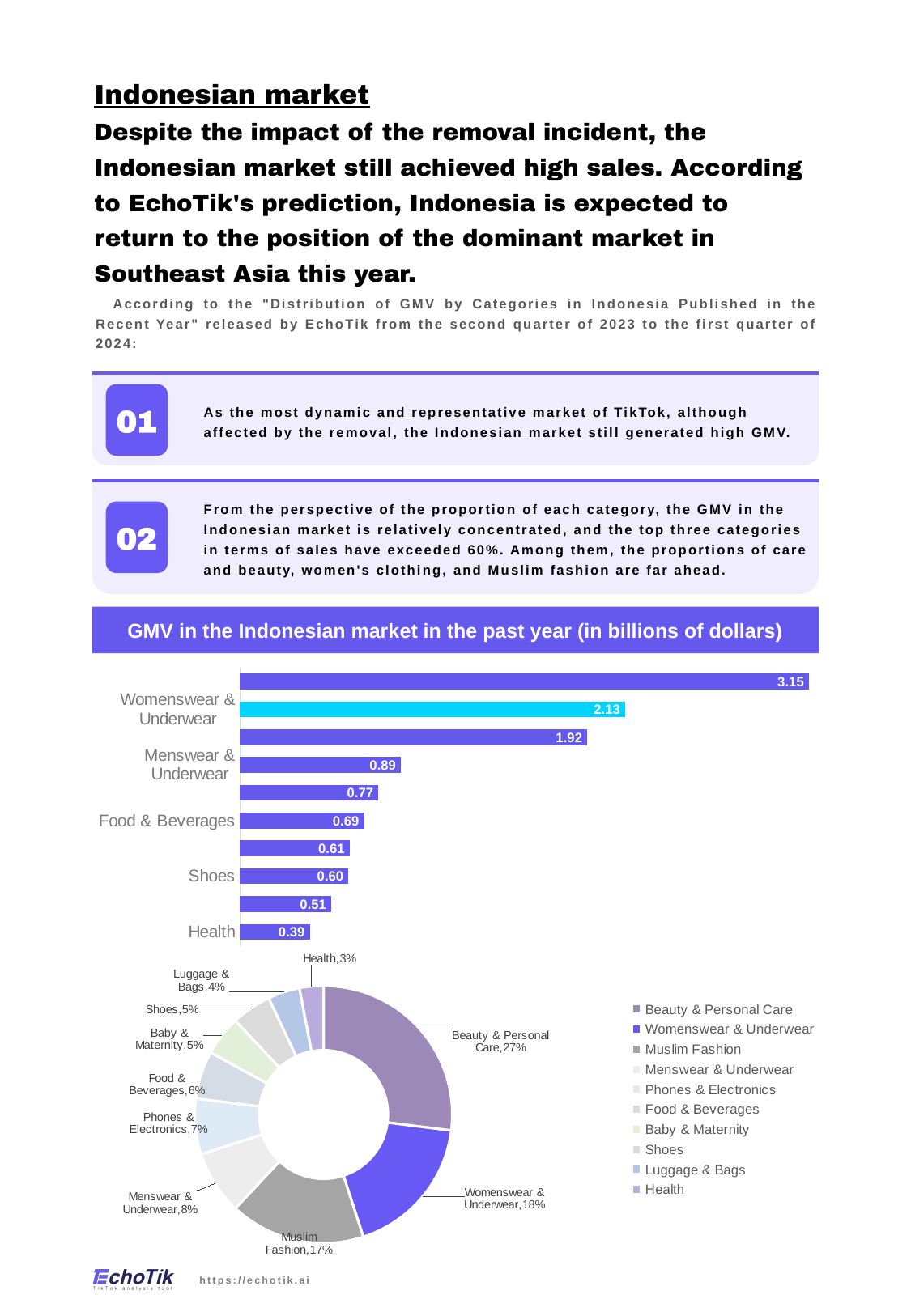

Indonesian market
Despite the impact of the removal incident, the Indonesian market still achieved high sales. According to EchoTik's prediction, Indonesia is expected to return to the position of the dominant market in Southeast Asia this year.
  According to the "Distribution of GMV by Categories in Indonesia Published in the Recent Year" released by EchoTik from the second quarter of 2023 to the first quarter of 2024:
As the most dynamic and representative market of TikTok, although affected by the removal, the Indonesian market still generated high GMV.

01
From the perspective of the proportion of each category, the GMV in the Indonesian market is relatively concentrated, and the top three categories in terms of sales have exceeded 60%. Among them, the proportions of care and beauty, women's clothing, and Muslim fashion are far ahead.

02
GMV in the Indonesian market in the past year (in billions of dollars)

### Chart

| Category | 总销售额（GMV） |
|---|---|
| Health | 0.3866267319 |
| Luggage & Bags | 0.505432946 |
| Shoes | 0.6003166755 |
| Baby & Maternity | 0.6069369517 |
| Food & Beverages | 0.6865249419 |
| Phones & Electronics | 0.7656640126 |
| Menswear & Underwear | 0.8911715308 |
| Muslim Fashion | 1.9218319703 |
| Womenswear & Underwear | 2.1312233884 |
| Beauty & Personal Care | 3.1479059264 |

### Chart

| Category |  |
|---|---|
| Beauty & Personal Care | 0.27 |
| Womenswear & Underwear | 0.18 |
| Muslim Fashion | 0.17 |
| Menswear & Underwear | 0.08 |
| Phones & Electronics | 0.07 |
| Food & Beverages | 0.06 |
| Baby & Maternity | 0.05 |
| Shoes | 0.05 |
| Luggage & Bags | 0.04 |
| Health | 0.03 |